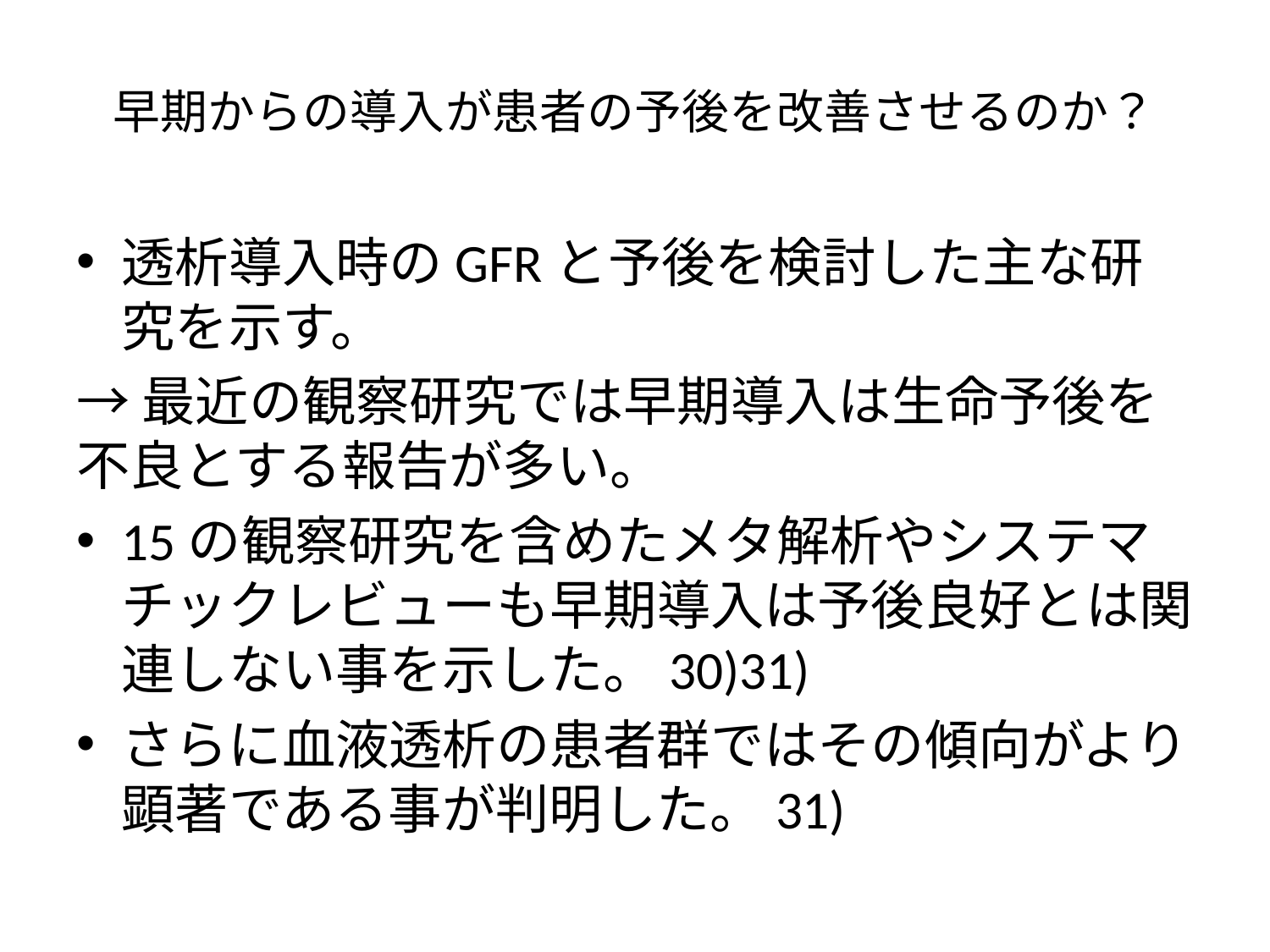

# 早期からの導入が患者の予後を改善させるのか？
透析導入時のGFRと予後を検討した主な研究を示す。
→最近の観察研究では早期導入は生命予後を不良とする報告が多い。
15の観察研究を含めたメタ解析やシステマチックレビューも早期導入は予後良好とは関連しない事を示した。30)31)
さらに血液透析の患者群ではその傾向がより顕著である事が判明した。31)